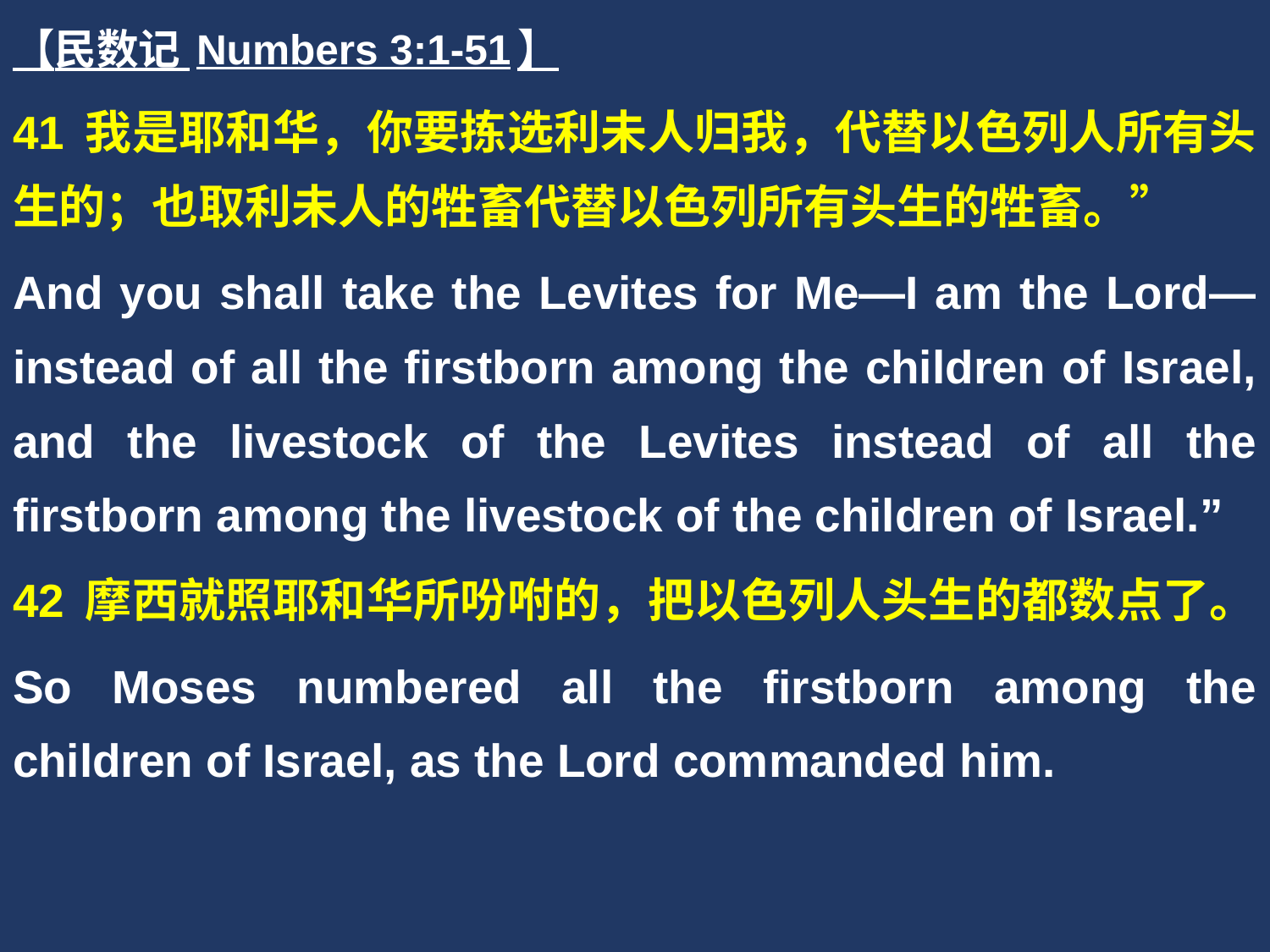

【民数记 Numbers 3:1-51】
41 我是耶和华，你要拣选利未人归我，代替以色列人所有头生的；也取利未人的牲畜代替以色列所有头生的牲畜。”
And you shall take the Levites for Me—I am the Lord—instead of all the firstborn among the children of Israel, and the livestock of the Levites instead of all the firstborn among the livestock of the children of Israel.”
42 摩西就照耶和华所吩咐的，把以色列人头生的都数点了。
So Moses numbered all the firstborn among the children of Israel, as the Lord commanded him.